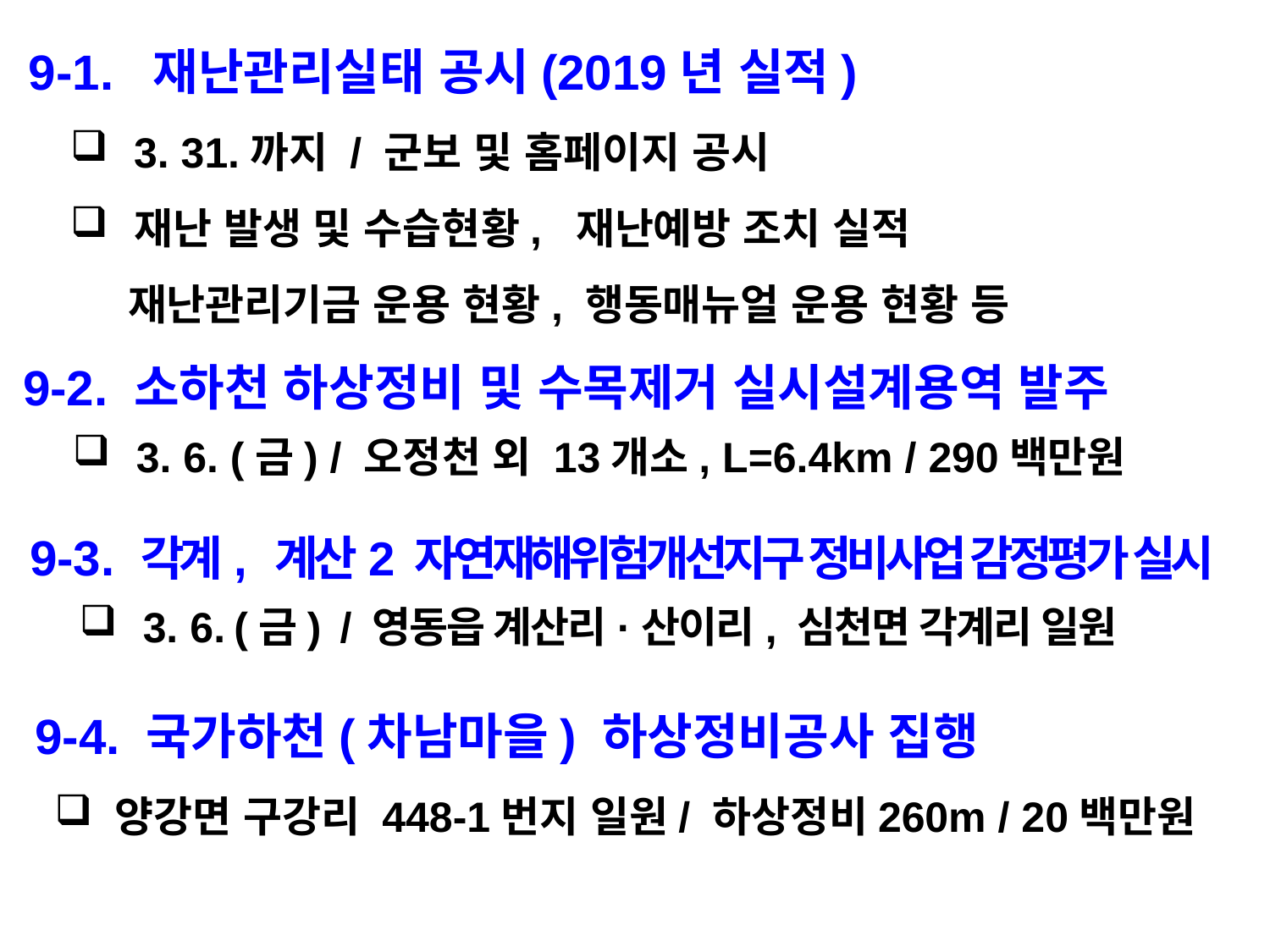

9-1.  재난관리실태 공시(2019년 실적)
3. 31.까지 / 군보 및 홈페이지 공시
재난 발생 및 수습현황,  재난예방 조치 실적
    재난관리기금 운용 현황, 행동매뉴얼 운용 현황 등
 9-2. 소하천 하상정비 및 수목제거 실시설계용역 발주
3. 6. (금) / 오정천 외 13개소, L=6.4km / 290백만원
 9-3. 각계,  계산2 자연재해위험개선지구 정비사업 감정평가 실시
3. 6. (금)  / 영동읍 계산리·산이리, 심천면 각계리 일원
 9-4. 국가하천(차남마을) 하상정비공사 집행
 양강면 구강리 448-1번지 일원/ 하상정비260m / 20백만원